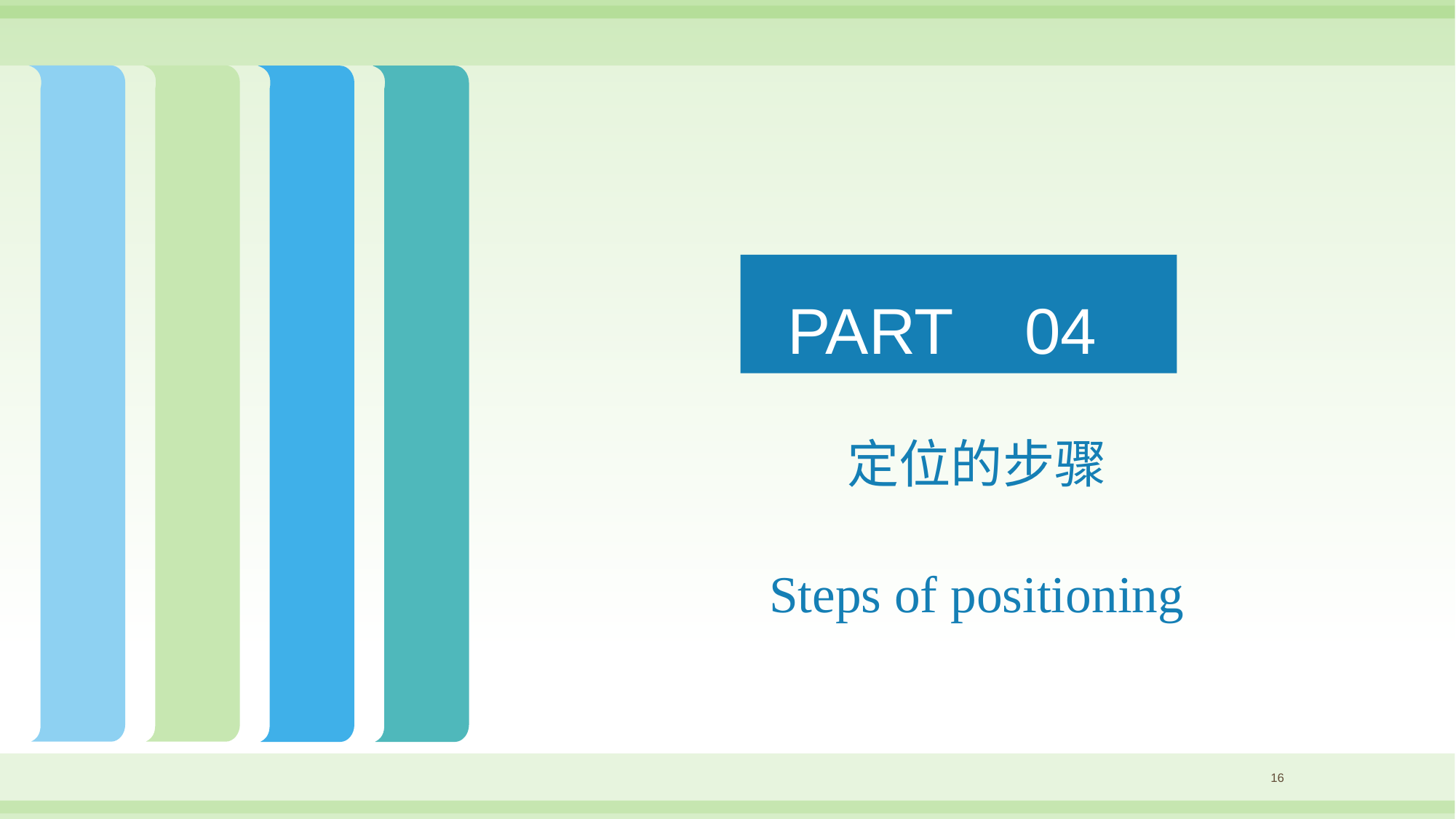

# PART    04

定位的步骤
Steps of positioning

16